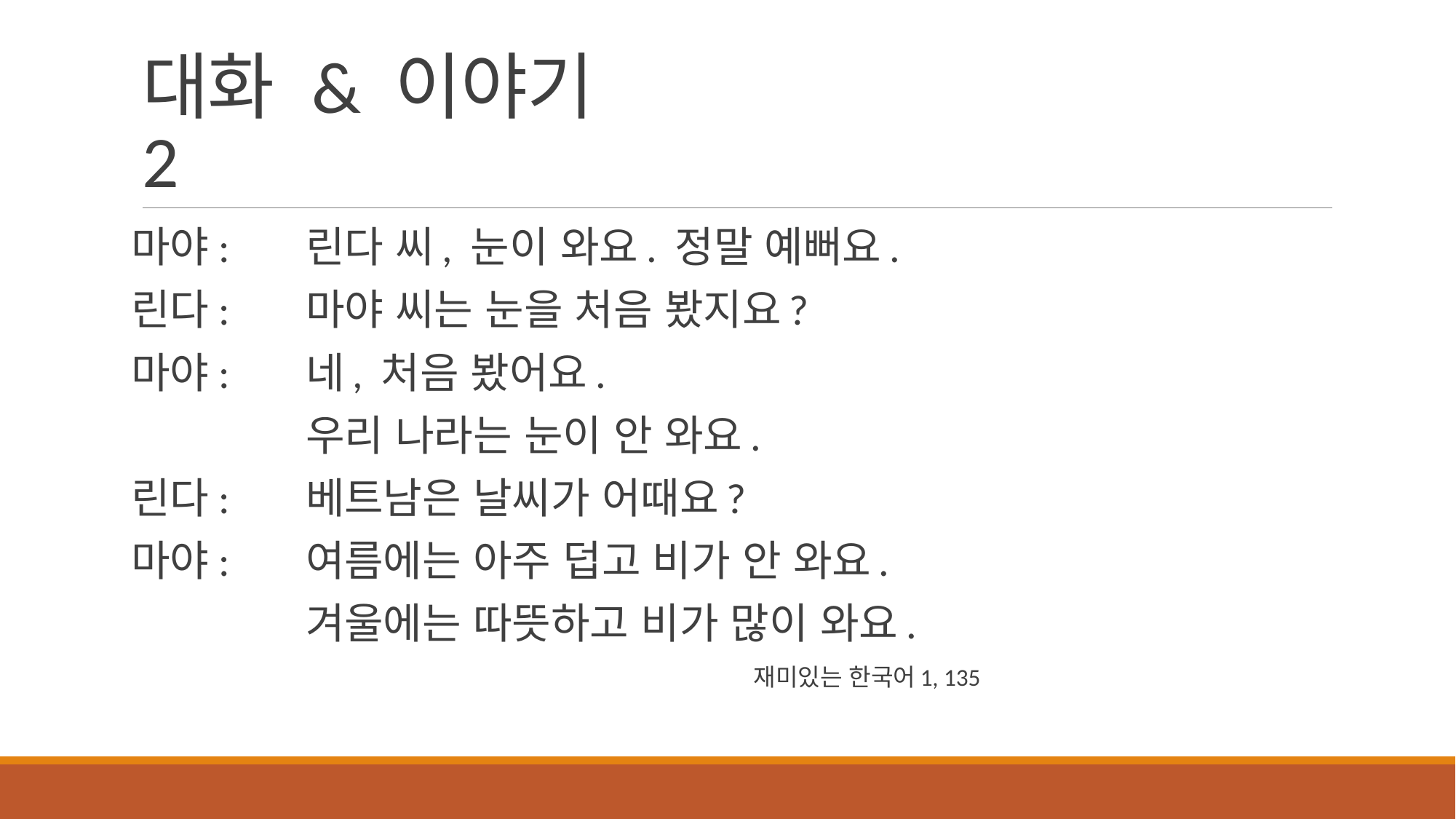

# 대화 & 이야기 2
마야	:	린다 씨, 눈이 와요. 정말 예뻐요.
린다	:	마야 씨는 눈을 처음 봤지요?
마야	:	네, 처음 봤어요.
		우리 나라는 눈이 안 와요.
린다	:	베트남은 날씨가 어때요?
마야	:	여름에는 아주 덥고 비가 안 와요.
		겨울에는 따뜻하고 비가 많이 와요.
							 재미있는 한국어1, 135